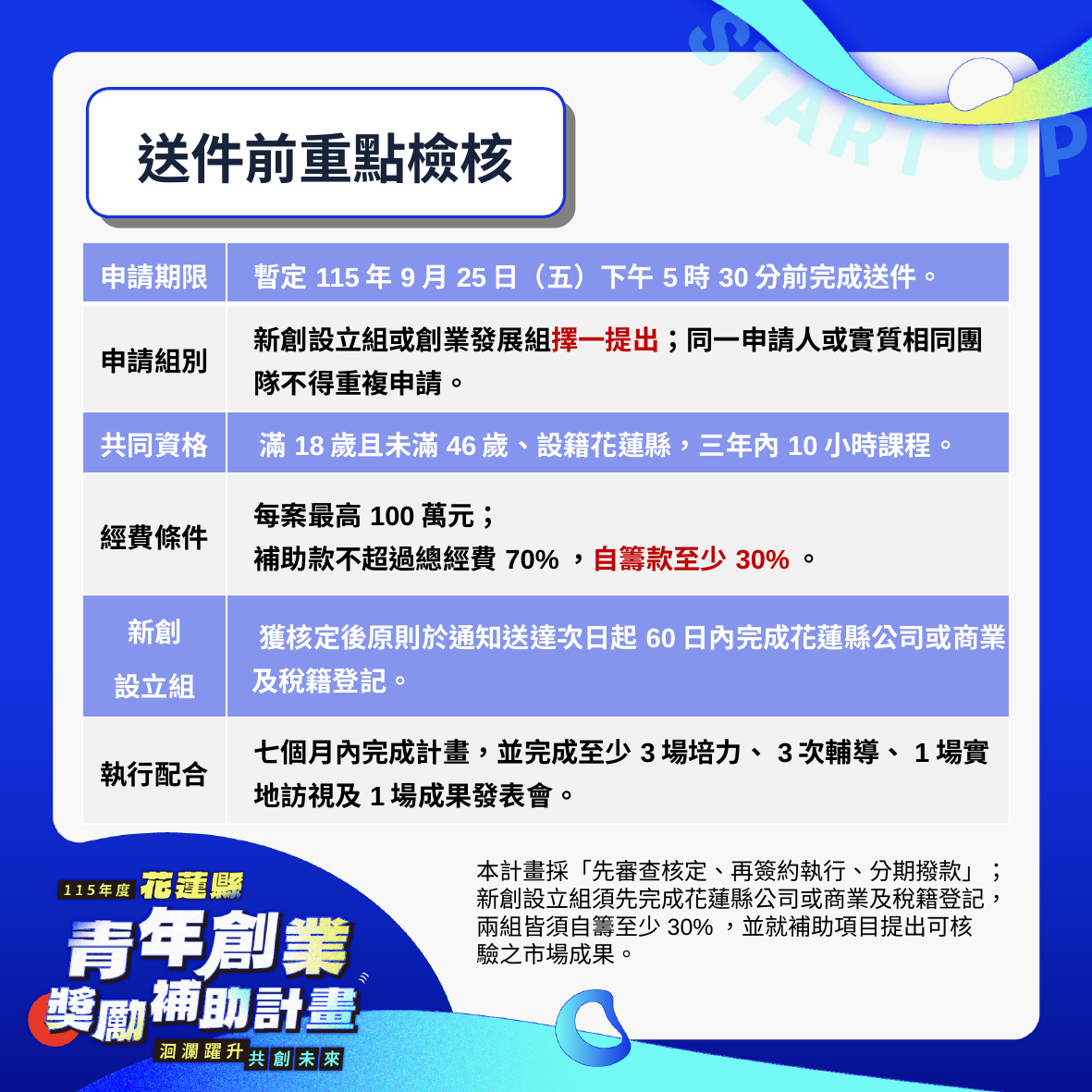

送件前重點檢核

| 申請期限 | 暫定115年9月25日（五）下午5時30分前完成送件。 |
| --- | --- |
| 申請組別 | 新創設立組或創業發展組擇一提出；同一申請人或實質相同團隊不得重複申請。 |
| 共同資格 | 滿18歲且未滿46歲、設籍花蓮縣，三年內10小時課程。 |
| 經費條件 | 每案最高100萬元； 補助款不超過總經費70%，自籌款至少30%。 |
| 新創 設立組 | 獲核定後原則於通知送達次日起60日內完成花蓮縣公司或商業 及稅籍登記。 |
| 執行配合 | 七個月內完成計畫，並完成至少3場培力、3次輔導、1場實地訪視及1場成果發表會。 |
本計畫採「先審查核定、再簽約執行、分期撥款」；新創設立組須先完成花蓮縣公司或商業及稅籍登記，兩組皆須自籌至少30%，並就補助項目提出可核驗之市場成果。